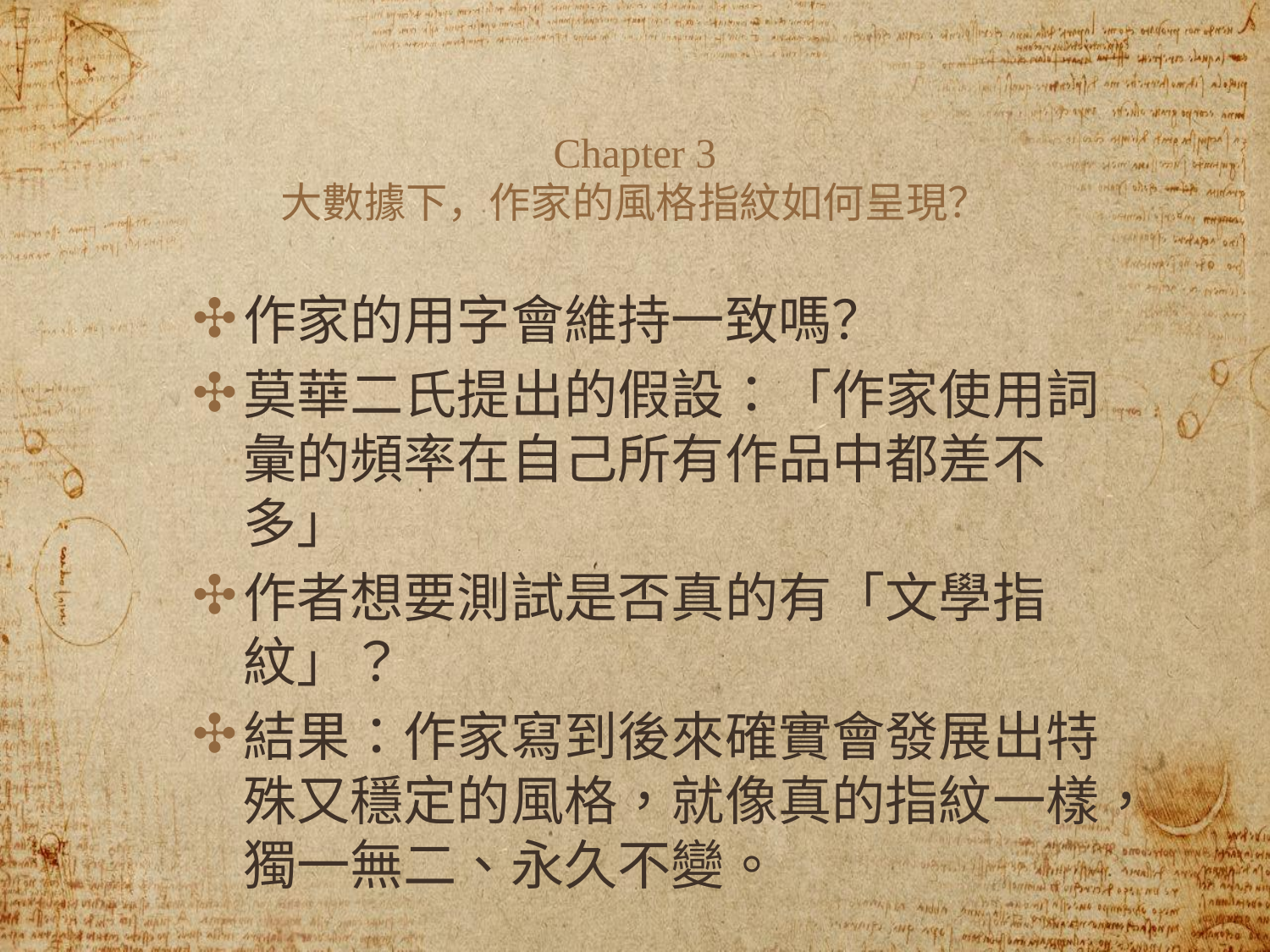

# Chapter 3
大數據下，作家的風格指紋如何呈現？
作家的用字會維持一致嗎？
莫華二氏提出的假設：「作家使用詞彙的頻率在自己所有作品中都差不多」
作者想要測試是否真的有「文學指紋」？
結果：作家寫到後來確實會發展出特殊又穩定的風格，就像真的指紋一樣，獨一無二、永久不變。